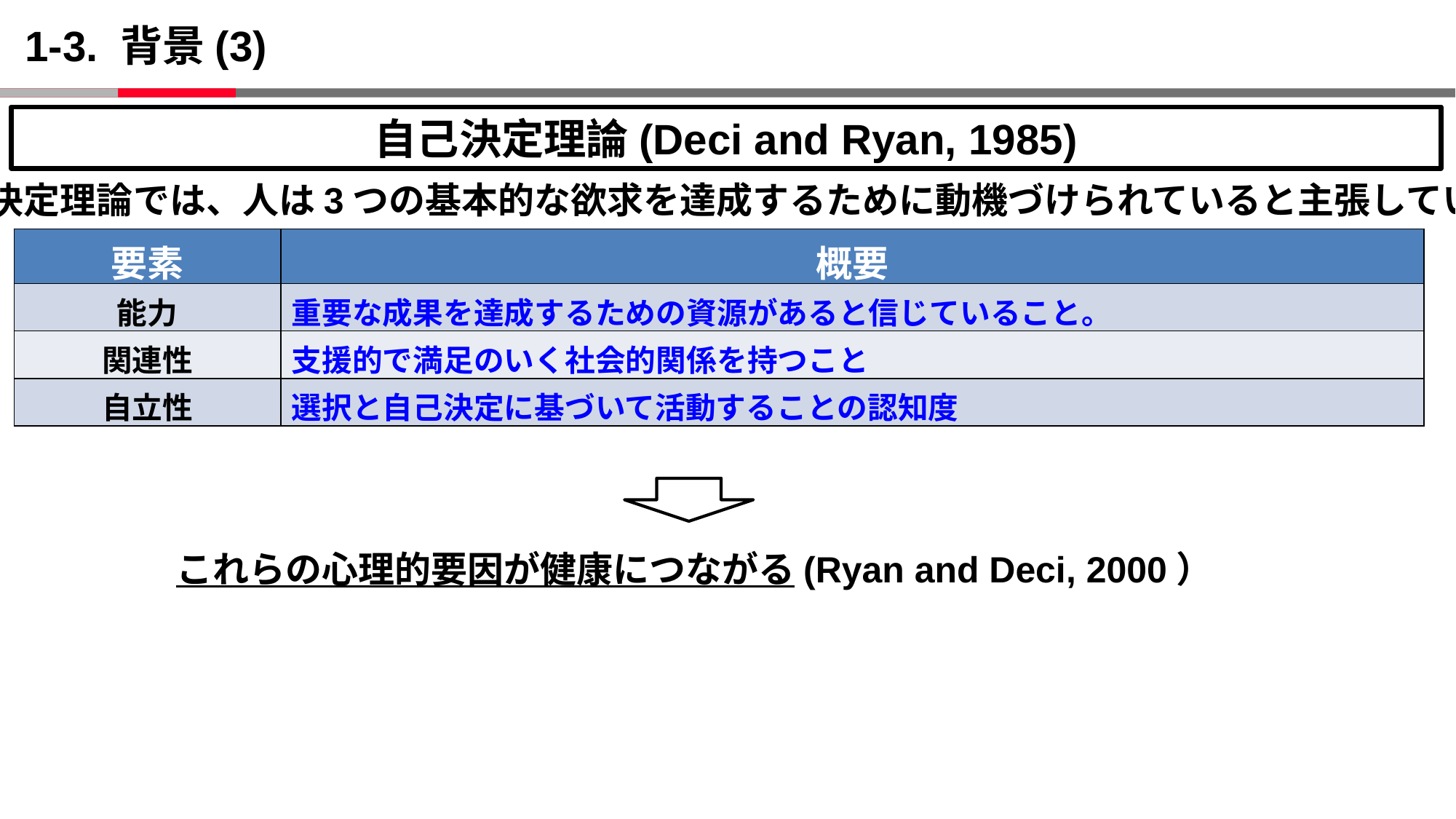

# 1-3. 背景(3)
自己決定理論(Deci and Ryan, 1985)
自己決定理論では、人は3つの基本的な欲求を達成するために動機づけられていると主張しています。
| 要素 | 概要 |
| --- | --- |
| 能力 | 重要な成果を達成するための資源があると信じていること。 |
| 関連性 | 支援的で満足のいく社会的関係を持つこと |
| 自立性 | 選択と自己決定に基づいて活動することの認知度 |

これらの心理的要因が健康につながる(Ryan and Deci, 2000）